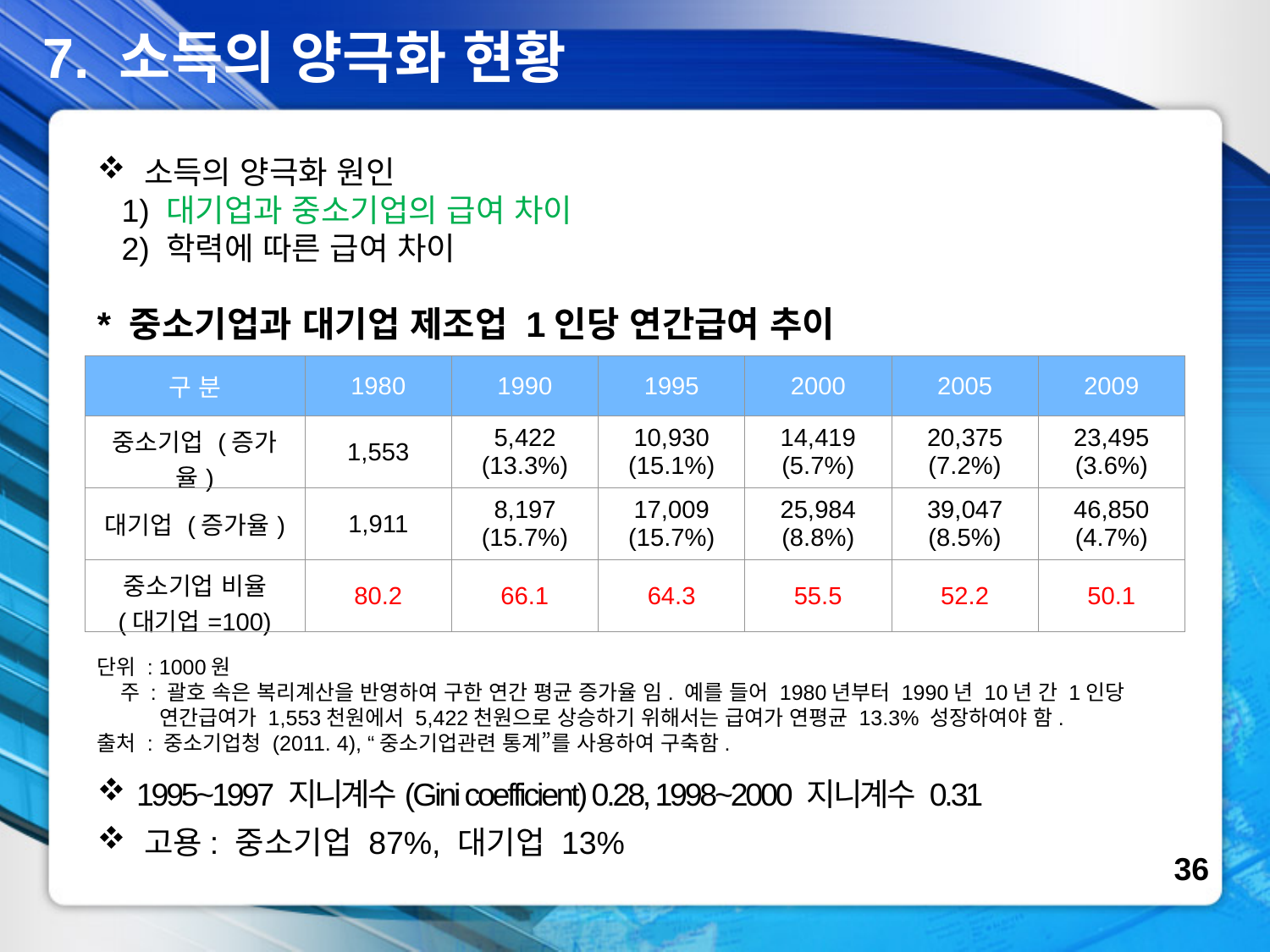

7. 소득의 양극화 현황
 소득의 양극화 원인
1) 대기업과 중소기업의 급여 차이
2) 학력에 따른 급여 차이
* 중소기업과 대기업 제조업 1인당 연간급여 추이
| 구 분 | 1980 | 1990 | 1995 | 2000 | 2005 | 2009 |
| --- | --- | --- | --- | --- | --- | --- |
| 중소기업 (증가율) | 1,553 | 5,422 (13.3%) | 10,930 (15.1%) | 14,419 (5.7%) | 20,375 (7.2%) | 23,495 (3.6%) |
| 대기업 (증가율) | 1,911 | 8,197 (15.7%) | 17,009 (15.7%) | 25,984 (8.8%) | 39,047 (8.5%) | 46,850 (4.7%) |
| 중소기업 비율 (대기업=100) | 80.2 | 66.1 | 64.3 | 55.5 | 52.2 | 50.1 |
단위 : 1000원
   주 : 괄호 속은 복리계산을 반영하여 구한 연간 평균 증가율 임. 예를 들어 1980년부터 1990년 10년 간 1인당 연간급여가 1,553천원에서 5,422천원으로 상승하기 위해서는 급여가 연평균 13.3% 성장하여야 함.
출처 : 중소기업청 (2011. 4), “중소기업관련 통계”를 사용하여 구축함.
 1995~1997 지니계수(Gini coefficient) 0.28, 1998~2000 지니계수 0.31

 고용: 중소기업 87%, 대기업 13%
36